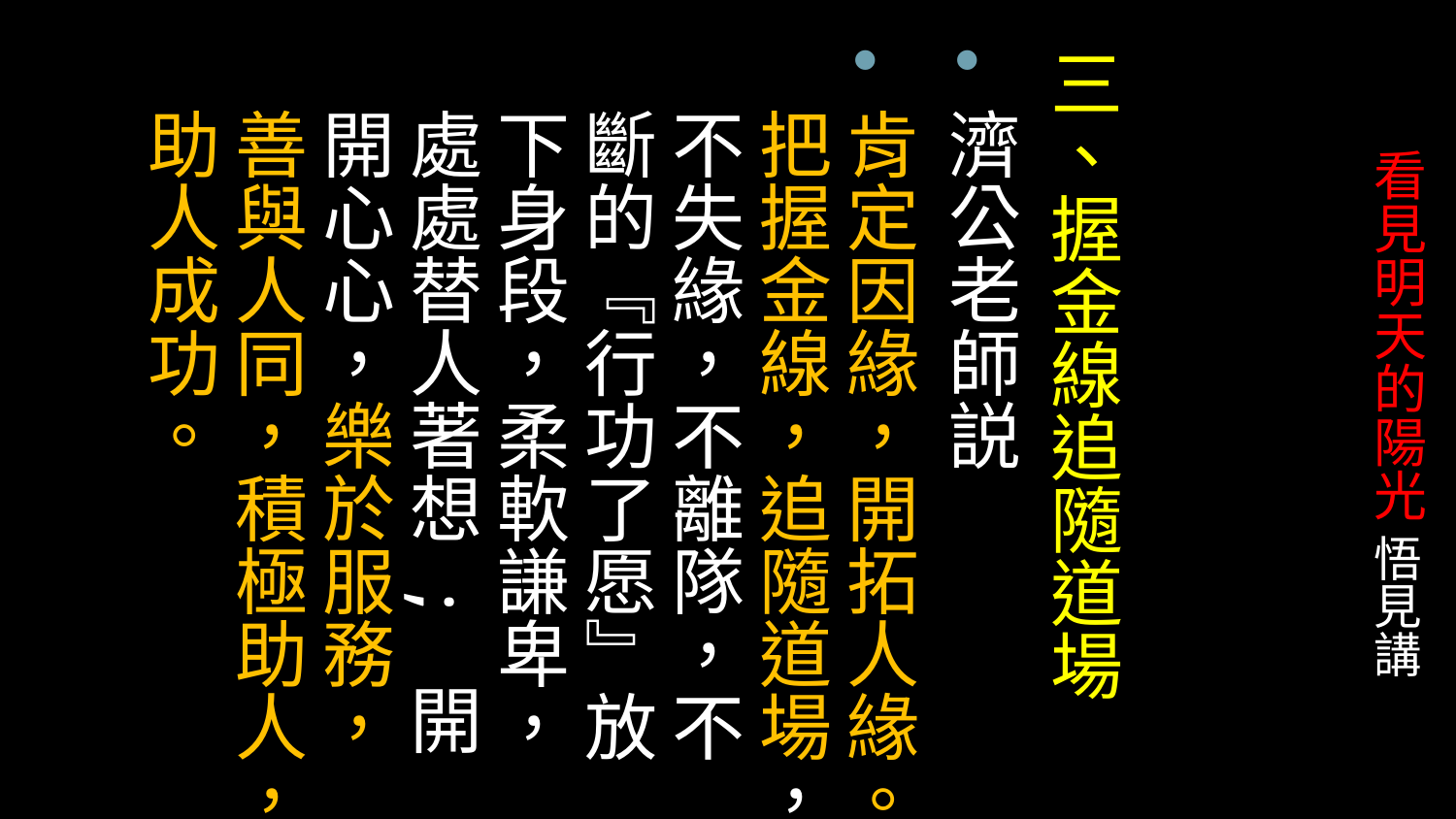

三、握金線追隨道場
濟公老師説
肯定因緣，開拓人緣。把握金線，追隨道場，不失緣，不離隊，不斷的『行功了愿』放下身段，柔軟謙卑，處處替人著想 ; 開開心心，樂於服務，善與人同，積極助人，助人成功。

# 看見明天的陽光 悟見講